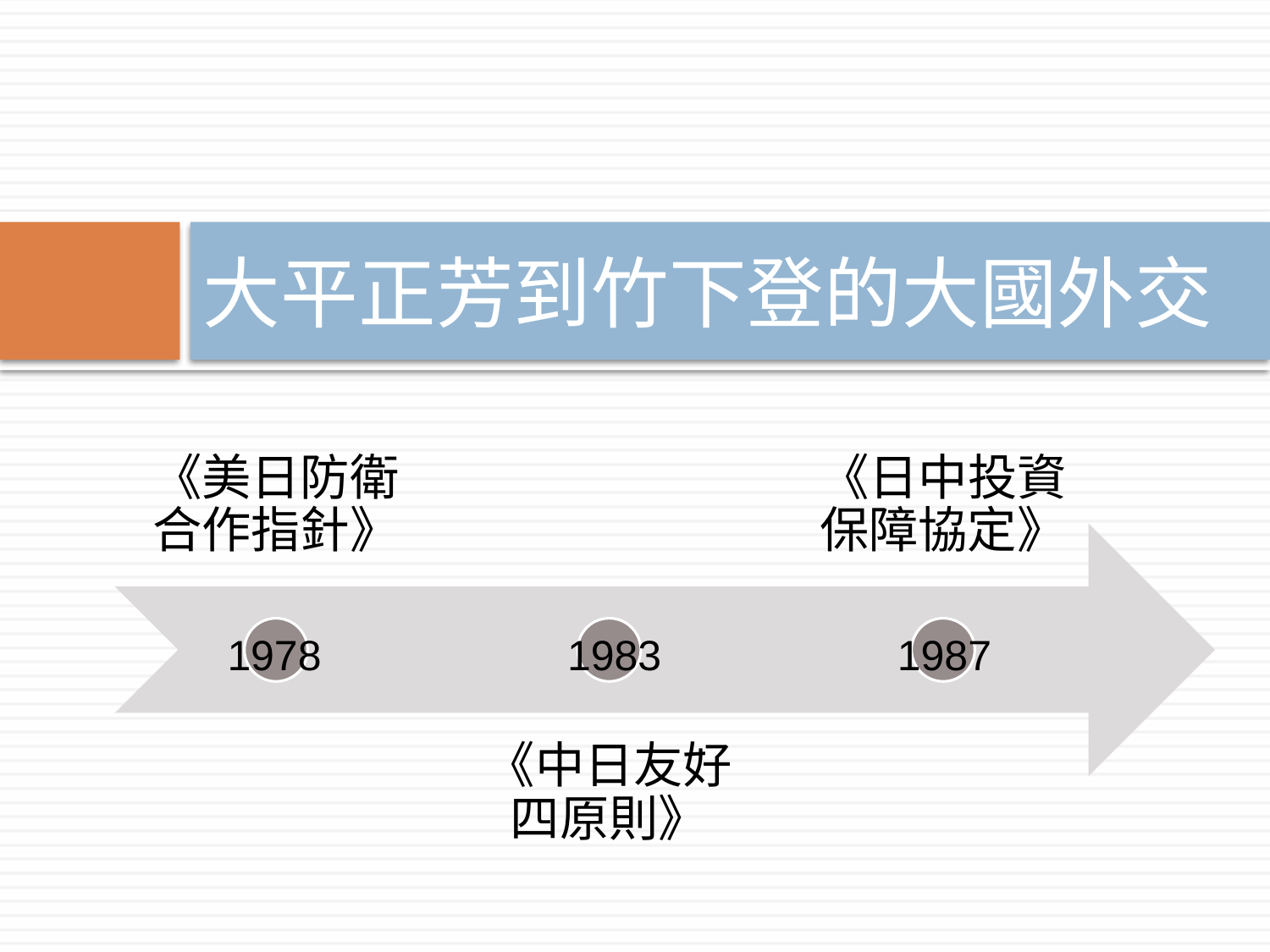

# 大平正芳到竹下登的大國外交
《美日防衛合作指針》
《中日友好四原則》
《日中投資保障協定》

1978
1983
1987